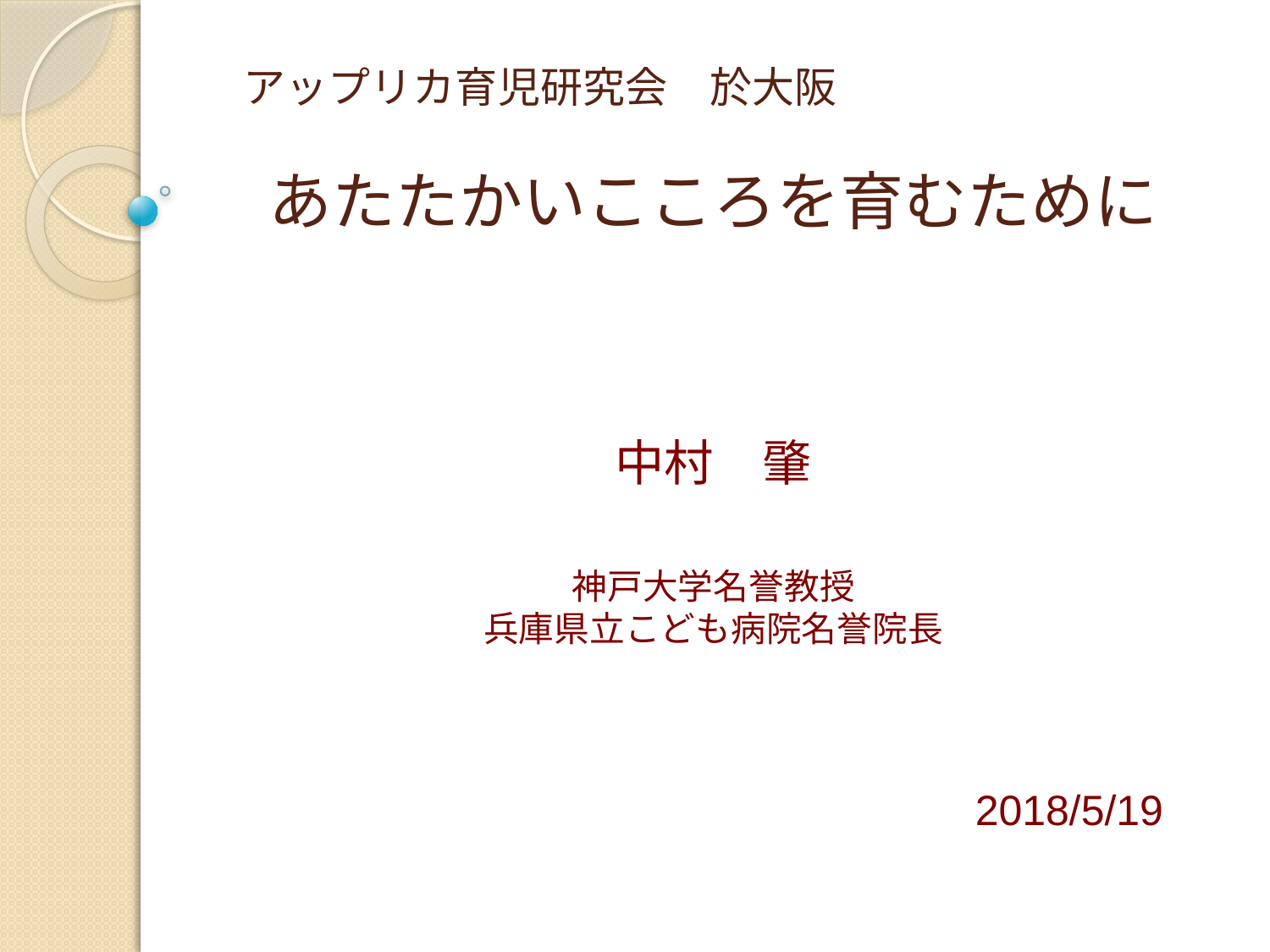

アップリカ育児研究会　於大阪
# あたたかいこころを育むために
中村　肇
神戸大学名誉教授
兵庫県立こども病院名誉院長
2018/5/19